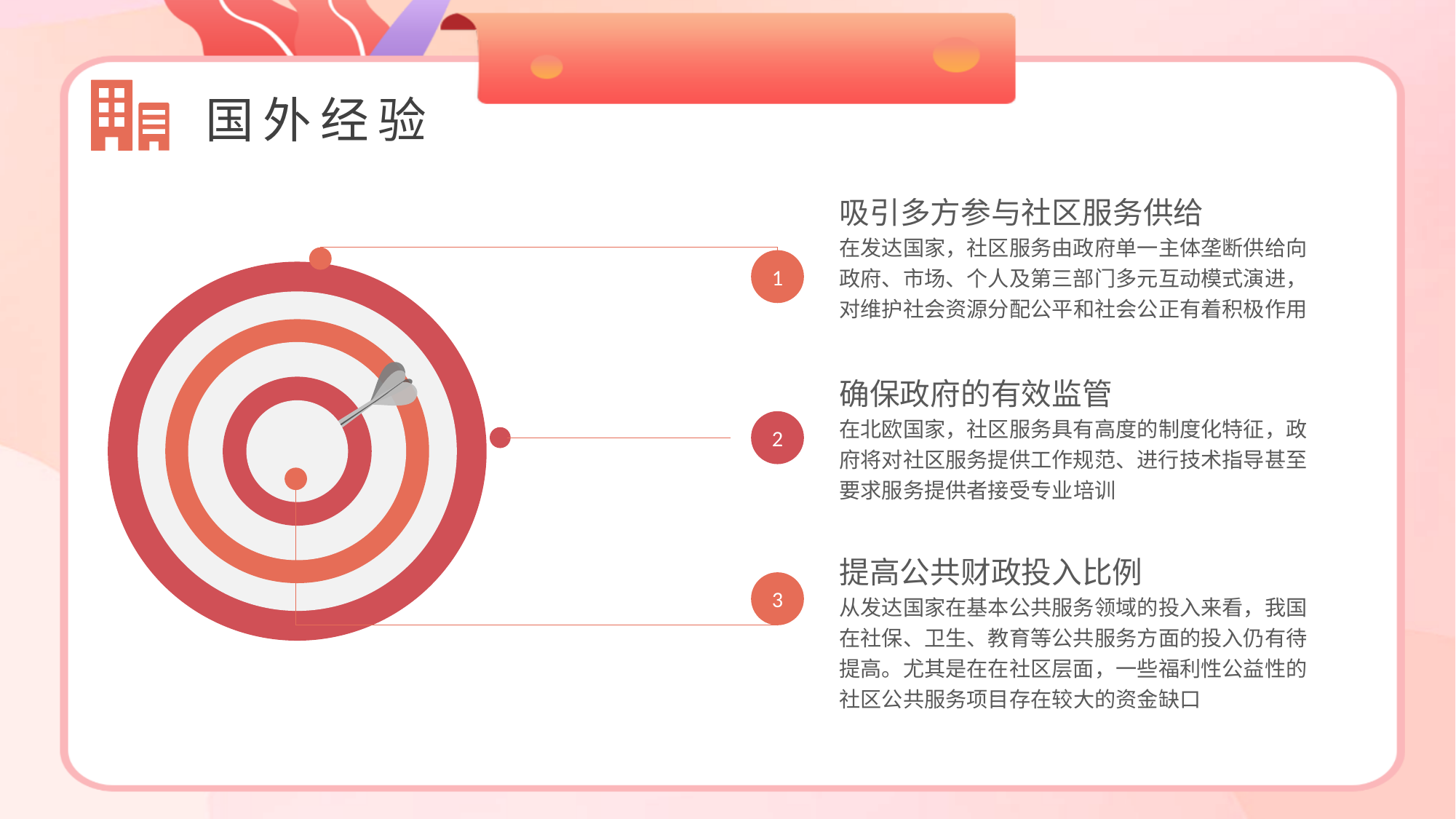

国外经验
吸引多方参与社区服务供给
在发达国家，社区服务由政府单一主体垄断供给向政府、市场、个人及第三部门多元互动模式演进，对维护社会资源分配公平和社会公正有着积极作用

1

2

3

确保政府的有效监管
在北欧国家，社区服务具有高度的制度化特征，政府将对社区服务提供工作规范、进行技术指导甚至要求服务提供者接受专业培训
提高公共财政投入比例
从发达国家在基本公共服务领域的投入来看，我国在社保、卫生、教育等公共服务方面的投入仍有待提高。尤其是在在社区层面，一些福利性公益性的社区公共服务项目存在较大的资金缺口